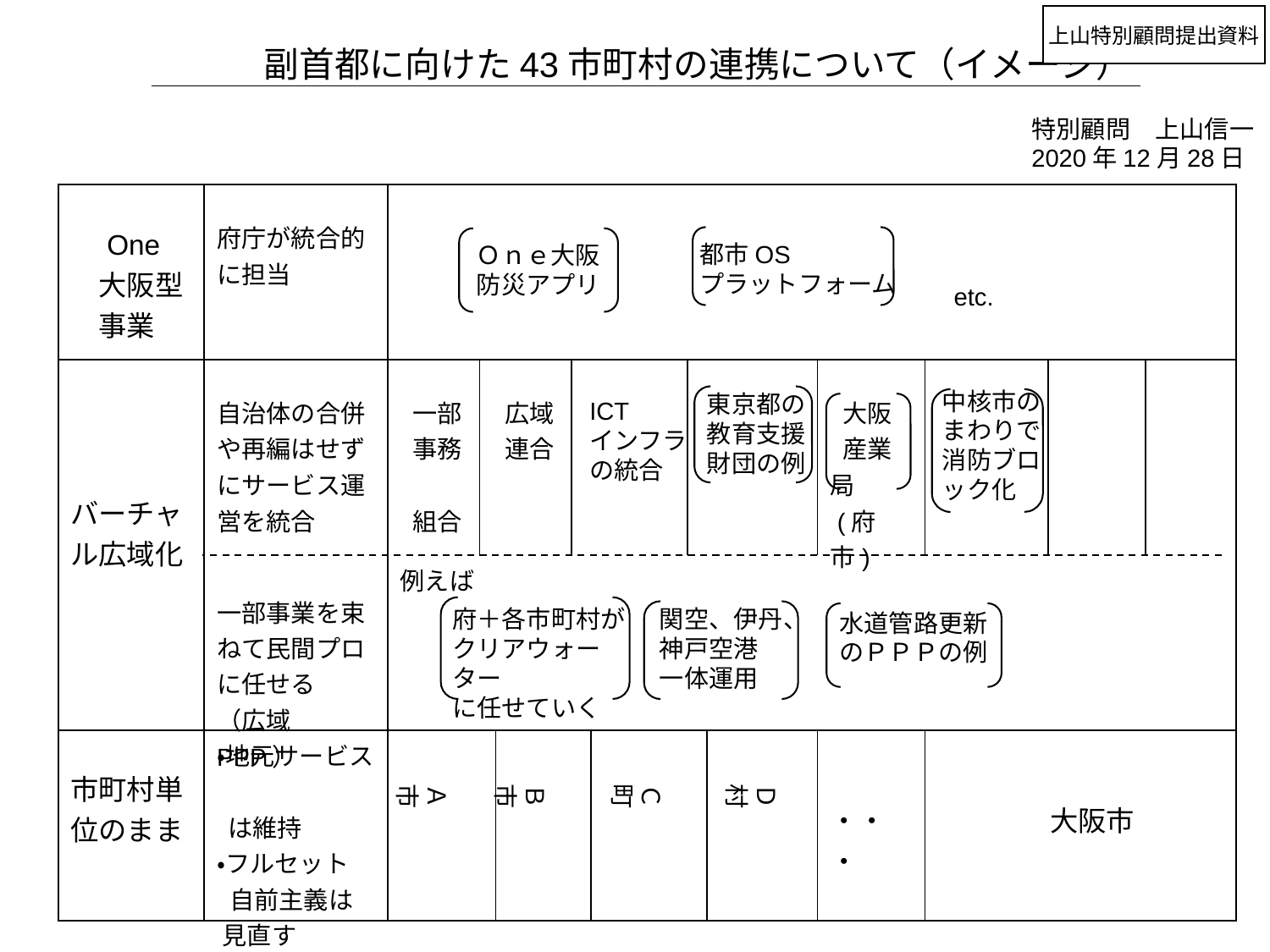

上山特別顧問提出資料
副首都に向けた43市町村の連携について（イメージ）
特別顧問　上山信一
2020年12月28日
| One 　大阪型 　事業 | 府庁が統合的に担当 |  |  |  |  |  |  |  |  |  |  |  |
| --- | --- | --- | --- | --- | --- | --- | --- | --- | --- | --- | --- | --- |
| バーチャル広域化 | 自治体の合併や再編はせずにサービス運営を統合 一部事業を束ねて民間プロに任せる （広域PPP） | 一部 事務　 組合 | 広域 連合 | 広域 連合 |  | ICT インフラのみ統合 |  | 東京都の教育支援財団の例 | 大阪 産業局 (府市) |  |  |  |
|  |  | 例えば |  |  |  |  |  |  |  |  |  |  |
| 市町村単位のまま | ・地元サービス は維持 ・フルセット 自前主義は 見直す |  |  |  |  |  |  |  | ・・・ | 大阪市 | 大阪市 |  |

都市OS
プラットフォーム
Ｏｎｅ大阪
防災アプリ
etc.
中核市の
まわりで
消防ブロ
ック化
東京都の
教育支援
財団の例

ICT
インフラ
の統合

府＋各市町村が
クリアウォーター
に任せていく

関空、伊丹、神戸空港
一体運用

水道管路更新
のＰＰＰの例

Ｃ町
Ｄ村
Ａ市
Ｂ市